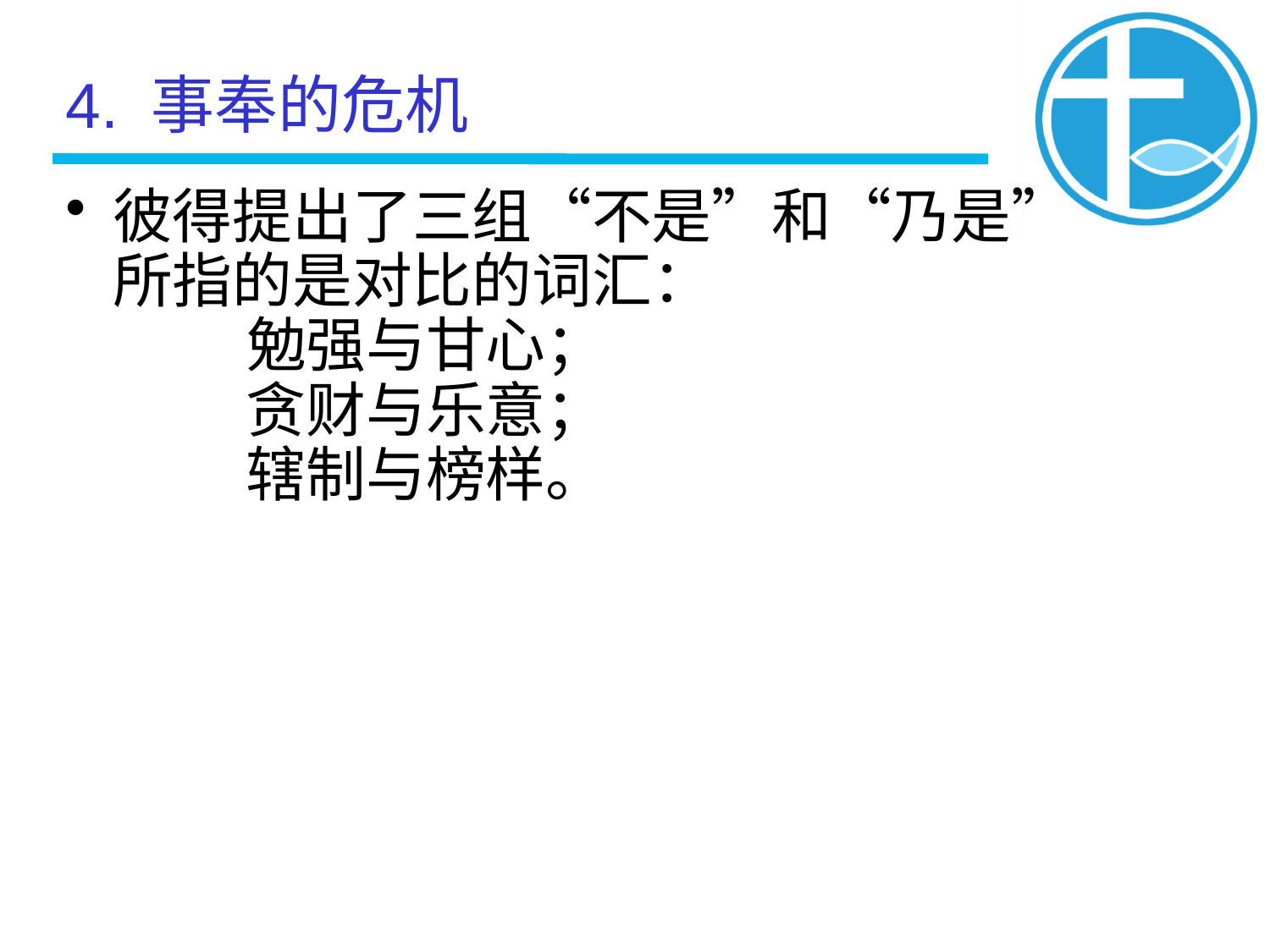

4. 事奉的危机
彼得提出了三组“不是”和“乃是”所指的是对比的词汇：
          勉强与甘心；
          贪财与乐意；
          辖制与榜样。